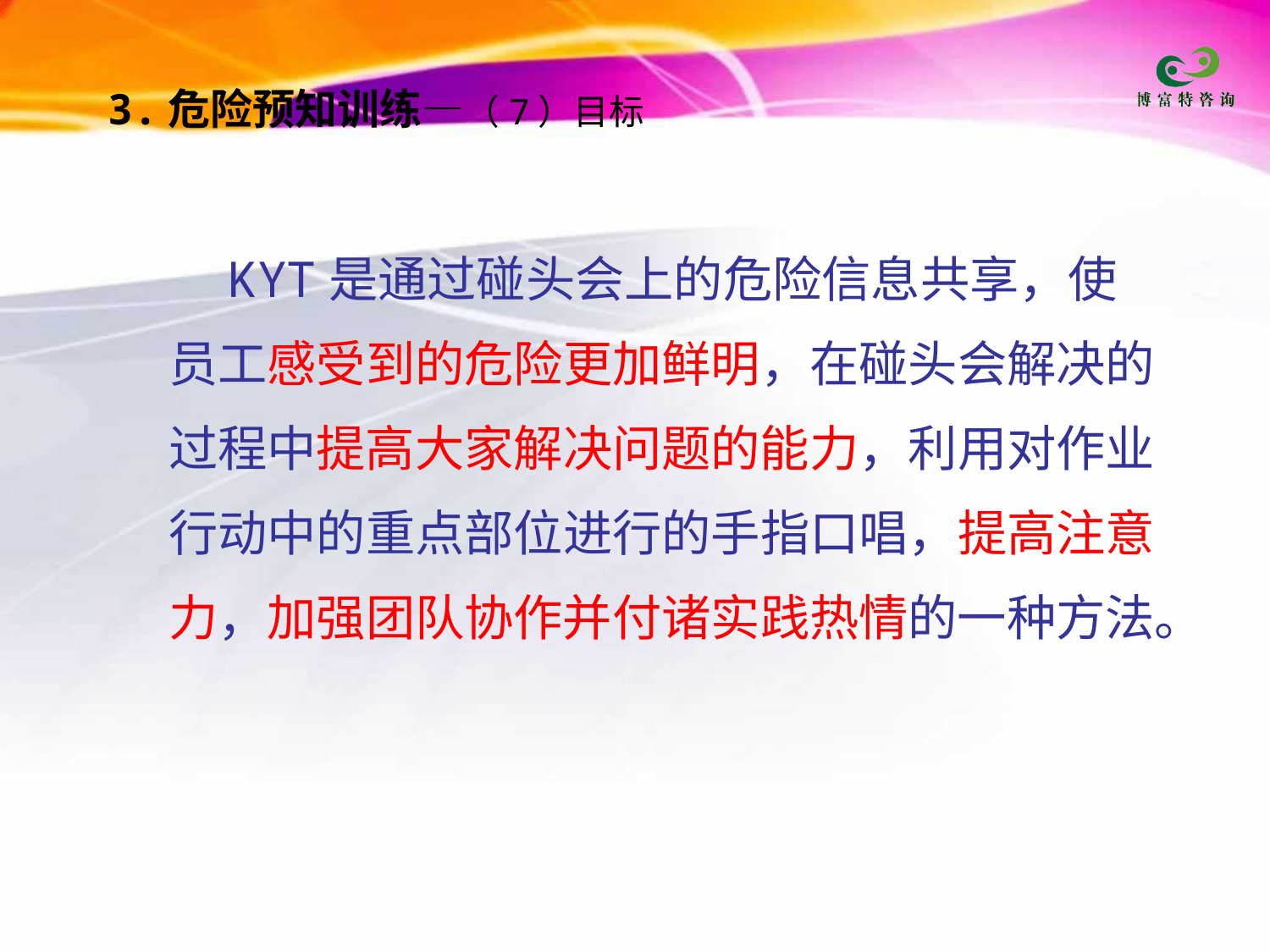

3.危险预知训练—（7）目标
　KYT是通过碰头会上的危险信息共享，使员工感受到的危险更加鲜明，在碰头会解决的过程中提高大家解决问题的能力，利用对作业行动中的重点部位进行的手指口唱，提高注意力，加强团队协作并付诸实践热情的一种方法。